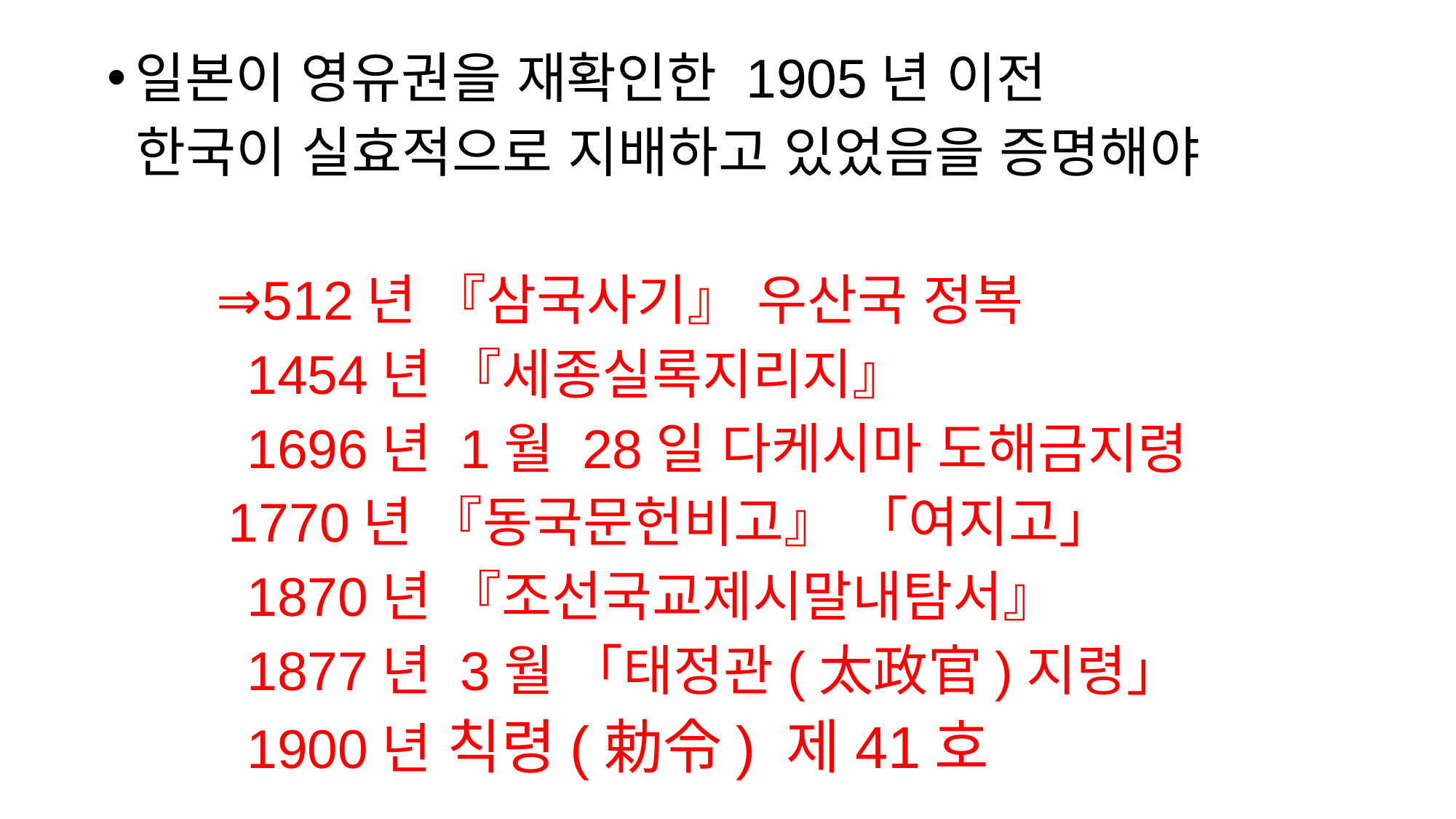

일본이 영유권을 재확인한 1905년 이전
 한국이 실효적으로 지배하고 있었음을 증명해야

	⇒512년 『삼국사기』 우산국 정복
	  1454년 『세종실록지리지』
	  1696년 1월 28일 다케시마 도해금지령
        1770년 『동국문헌비고』 「여지고」
	  1870년 『조선국교제시말내탐서』
	  1877년 3월 「태정관(太政官)지령」
	  1900년 칙령(勅令) 제41호